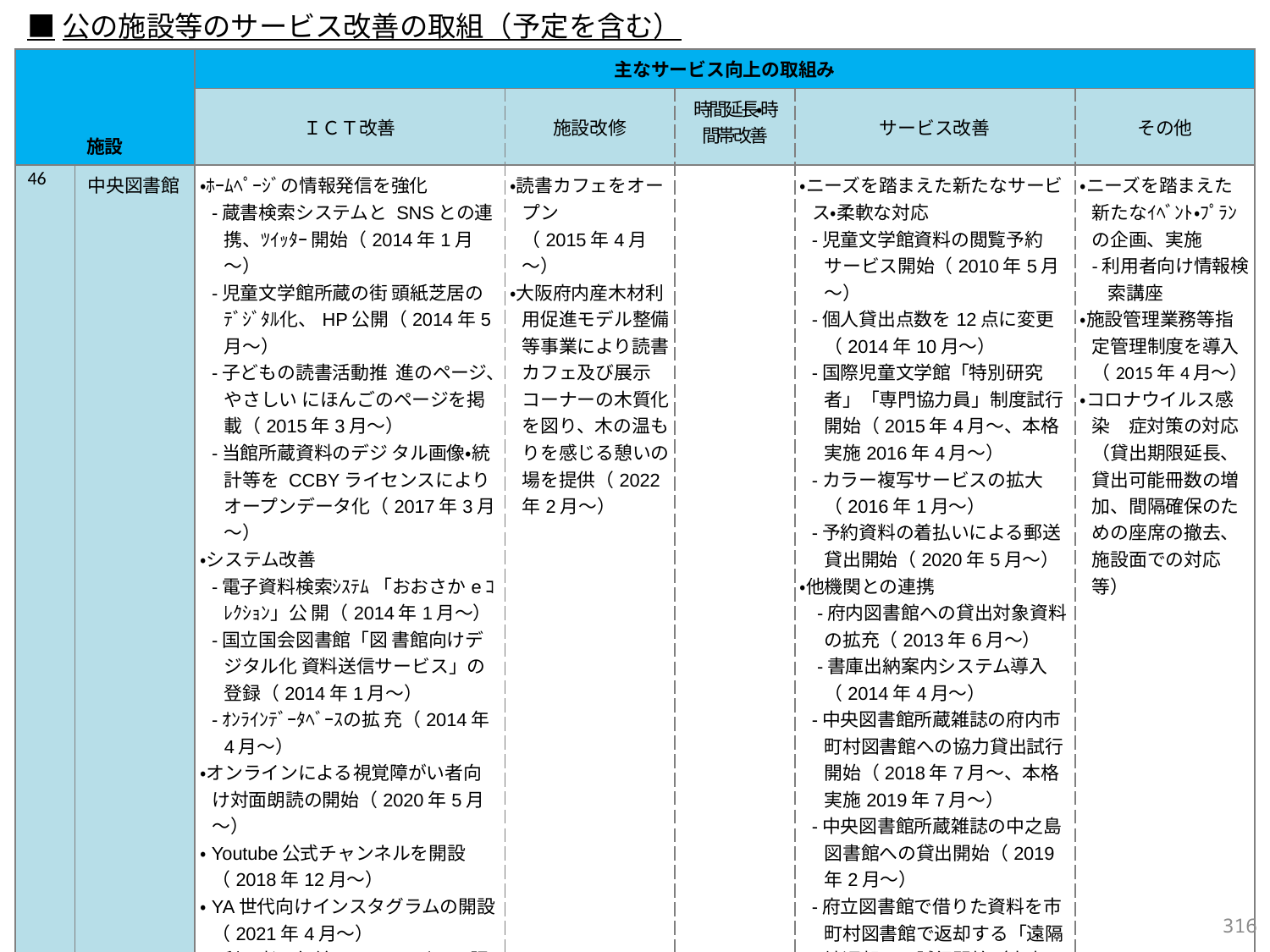

■公の施設等のサービス改善の取組（予定を含む）
| 施設 |  | 主なサービス向上の取組み |  |  |  |  |
| --- | --- | --- | --- | --- | --- | --- |
|  |  | ＩＣＴ改善 | 施設改修 | 時間延長・時間帯改善 | サービス改善 | その他 |
| 46 | 中央図書館 | ・ﾎｰﾑﾍﾟｰｼﾞの情報発信を強化 -蔵書検索システムと SNSとの連携、ﾂｲｯﾀｰ 開始（2014年1月～） -児童文学館所蔵の街 頭紙芝居のﾃﾞｼﾞﾀﾙ化、HP公開（2014年5月～） -子どもの読書活動推 進のページ、やさしい にほんごのページを掲 載（2015年3月～） -当館所蔵資料のデジ タル画像・統計等を CCBYライセンスにより オープンデータ化（2017年3月～） ・システム改善 -電子資料検索ｼｽﾃﾑ 「おおさかeｺﾚｸｼｮﾝ」公 開（2014年1月～） -国立国会図書館「図 書館向けデジタル化 資料送信サービス」の 登録（2014年1月～） -ｵﾝﾗｲﾝﾃﾞｰﾀﾍﾞｰｽの拡 充（2014年4月～） ・オンラインによる視覚障がい者向け対面朗読の開始（2020年5月～） ・Youtube公式チャンネルを開設（2018年12月～） ・YA世代向けインスタグラムの開設（2021年4月～） -利用者用無線LANサービスの認証方法の改善（2018年1月～） -「日本十進分類法」第10版による分類情報の提供開始（2018年1月～） -府内市町村図書館との情報共有ツールの試行開始（2020年7月～、本格実施2021年4月～） | ・読書カフェをオープン （2015年4月～） ・大阪府内産木材利用促進モデル整備等事業により読書カフェ及び展示コーナーの木質化を図り、木の温もりを感じる憩いの場を提供（2022年2月～） |  | ・ニーズを踏まえた新たなサービス・柔軟な対応 -児童文学館資料の閲覧予約サービス開始（2010年5月～） -個人貸出点数を12点に変更（2014年10月～） -国際児童文学館「特別研究者」「専門協力員」制度試行開始（2015年4月～、本格実施2016年4月～） -カラー複写サービスの拡大（2016年1月～） -予約資料の着払いによる郵送貸出開始（2020年5月～） ・他機関との連携 -府内図書館への貸出対象資料の拡充（2013年6月～） -書庫出納案内システム導入 （2014年4月～） -中央図書館所蔵雑誌の府内市町村図書館への協力貸出試行開始（2018年7月～、本格実施2019年7月～） -中央図書館所蔵雑誌の中之島図書館への貸出開始（2019年2月～） -府立図書館で借りた資料を市町村図書館で返却する「遠隔地返却」の試行開始（府内7市町村）（2019年3月～。本格（府内10市町村）2020年4月～） | ・ニーズを踏まえた新たなｲﾍﾞﾝﾄ・ﾌﾟﾗﾝの企画、実施 -利用者向け情報検 索講座 ・施設管理業務等指定管理制度を導入（2015年4月～） ・コロナウイルス感染　症対策の対応（貸出期限延長、貸出可能冊数の増加、間隔確保のための座席の撤去、施設面での対応等） |
316